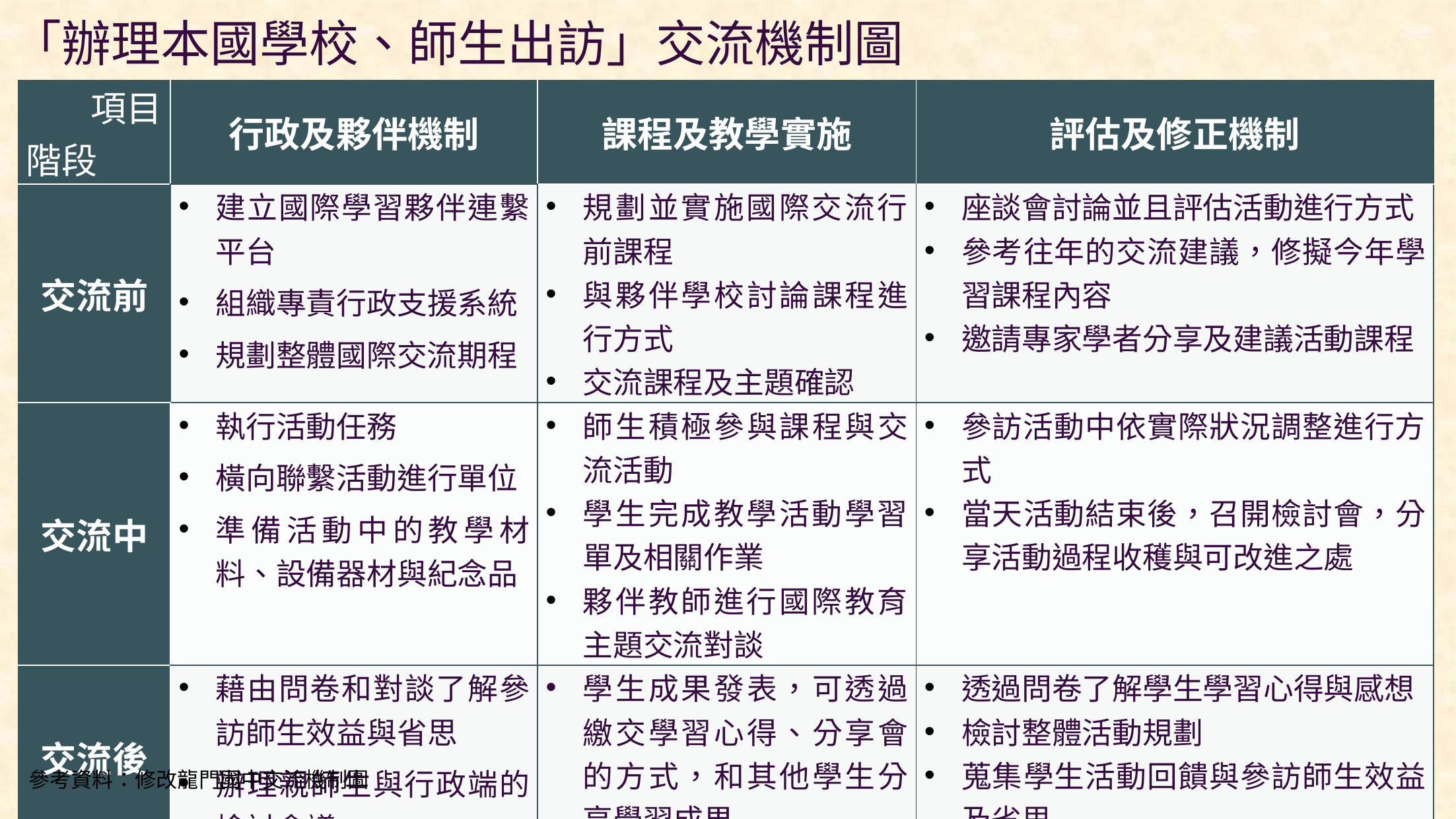

# 「辦理本國學校、師生出訪」交流機制圖
| 項目 階段 | 行政及夥伴機制 | 課程及教學實施 | 評估及修正機制 |
| --- | --- | --- | --- |
| 交流前 | 建立國際學習夥伴連繫平台 組織專責行政支援系統 規劃整體國際交流期程 | 規劃並實施國際交流行前課程 與夥伴學校討論課程進行方式 交流課程及主題確認 | 座談會討論並且評估活動進行方式 參考往年的交流建議，修擬今年學習課程內容 邀請專家學者分享及建議活動課程 |
| 交流中 | 執行活動任務 橫向聯繫活動進行單位 準備活動中的教學材料、設備器材與紀念品 | 師生積極參與課程與交流活動 學生完成教學活動學習單及相關作業 夥伴教師進行國際教育主題交流對談 | 參訪活動中依實際狀況調整進行方式 當天活動結束後，召開檢討會，分享活動過程收穫與可改進之處 |
| 交流後 | 藉由問卷和對談了解參訪師生效益與省思 辦理親師生與行政端的檢討會議 | 學生成果發表，可透過繳交學習心得、分享會的方式，和其他學生分享學習成果 | 透過問卷了解學生學習心得與感想 檢討整體活動規劃 蒐集學生活動回饋與參訪師生效益及省思 |
參考資料：修改龍門國中交流機制圖